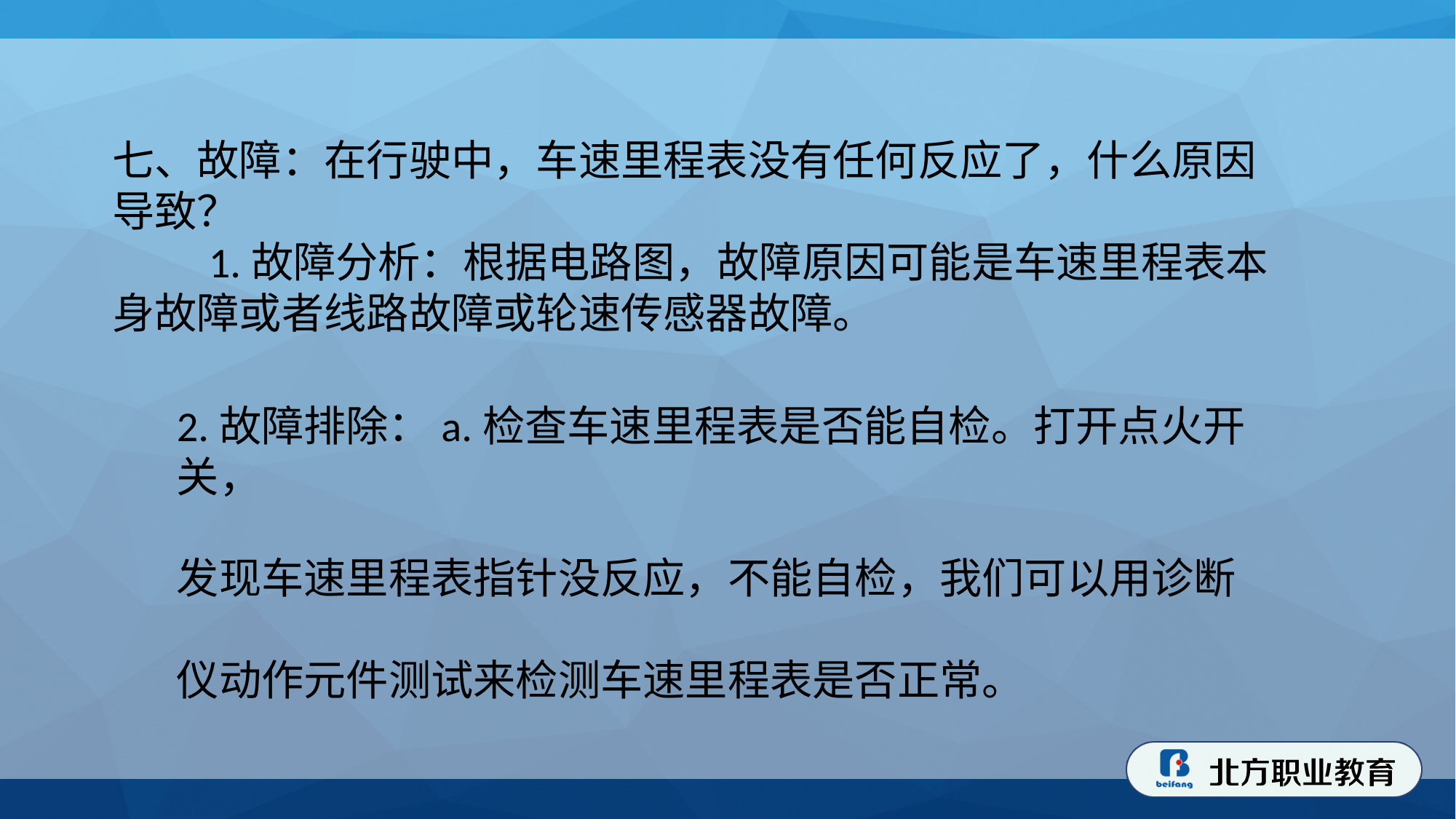

七、故障：在行驶中，车速里程表没有任何反应了，什么原因导致？
          1.故障分析：根据电路图，故障原因可能是车速里程表本
身故障或者线路故障或轮速传感器故障。
2.故障排除：a.检查车速里程表是否能自检。打开点火开关，

发现车速里程表指针没反应，不能自检，我们可以用诊断

仪动作元件测试来检测车速里程表是否正常。